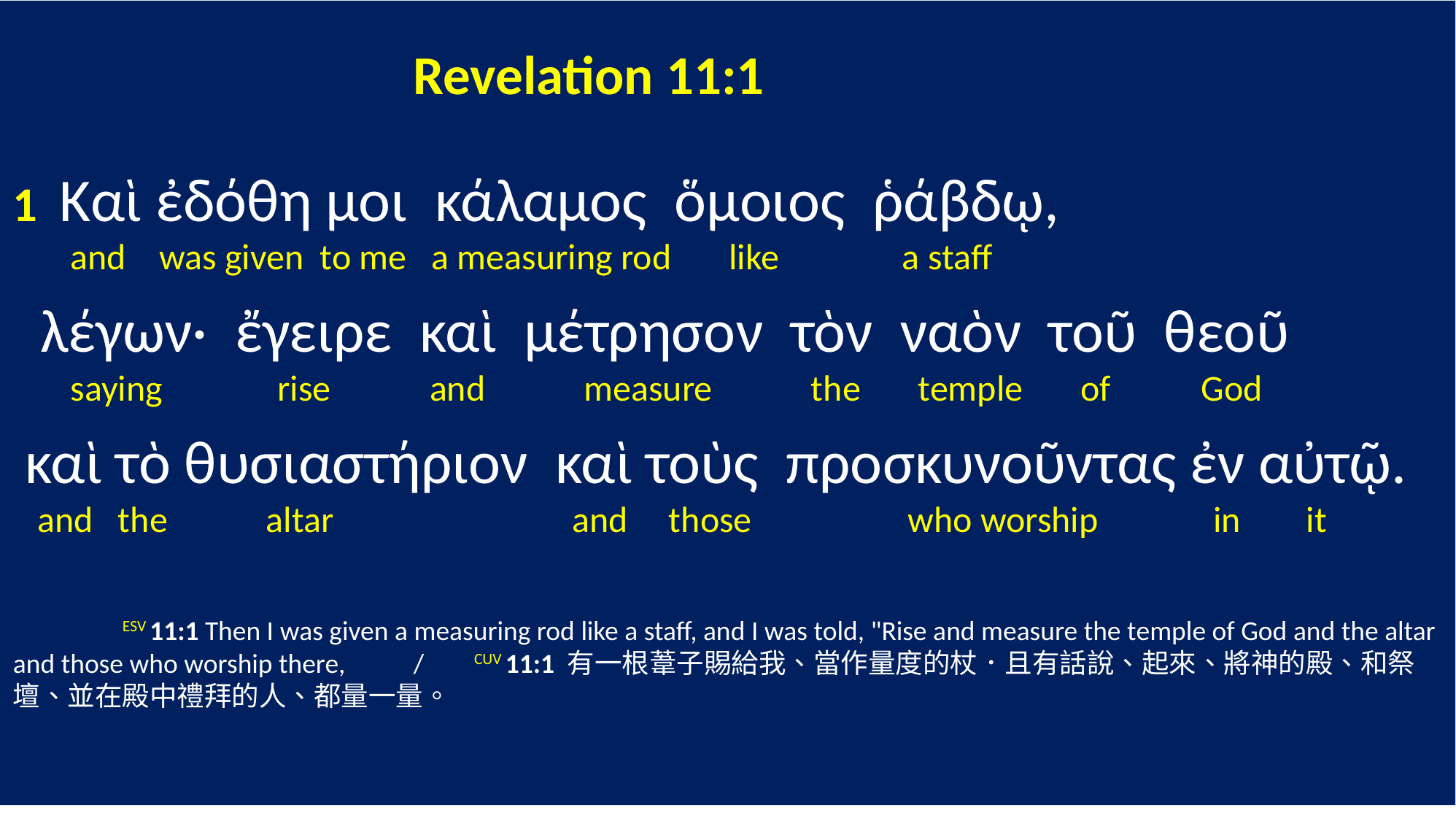

Revelation 11:1

1  Καὶ ἐδόθη μοι  κάλαμος  ὅμοιος  ῥάβδῳ,
       and    was given  to me   a measuring rod       like               a staff

  λέγων·  ἔγειρε  καὶ  μέτρησον  τὸν  ναὸν  τοῦ  θεοῦ
       saying              rise            and            measure            the       temple       of           God

 καὶ τὸ θυσιαστήριον  καὶ τοὺς  προσκυνοῦντας ἐν αὐτῷ.
   and   the            altar                             and     those                   who worship              in        it

	ESV 11:1 Then I was given a measuring rod like a staff, and I was told, "Rise and measure the temple of God and the altar and those who worship there,           /        CUV 11:1 有一根葦子賜給我、當作量度的杖．且有話說、起來、將神的殿、和祭壇、並在殿中禮拜的人、都量一量。